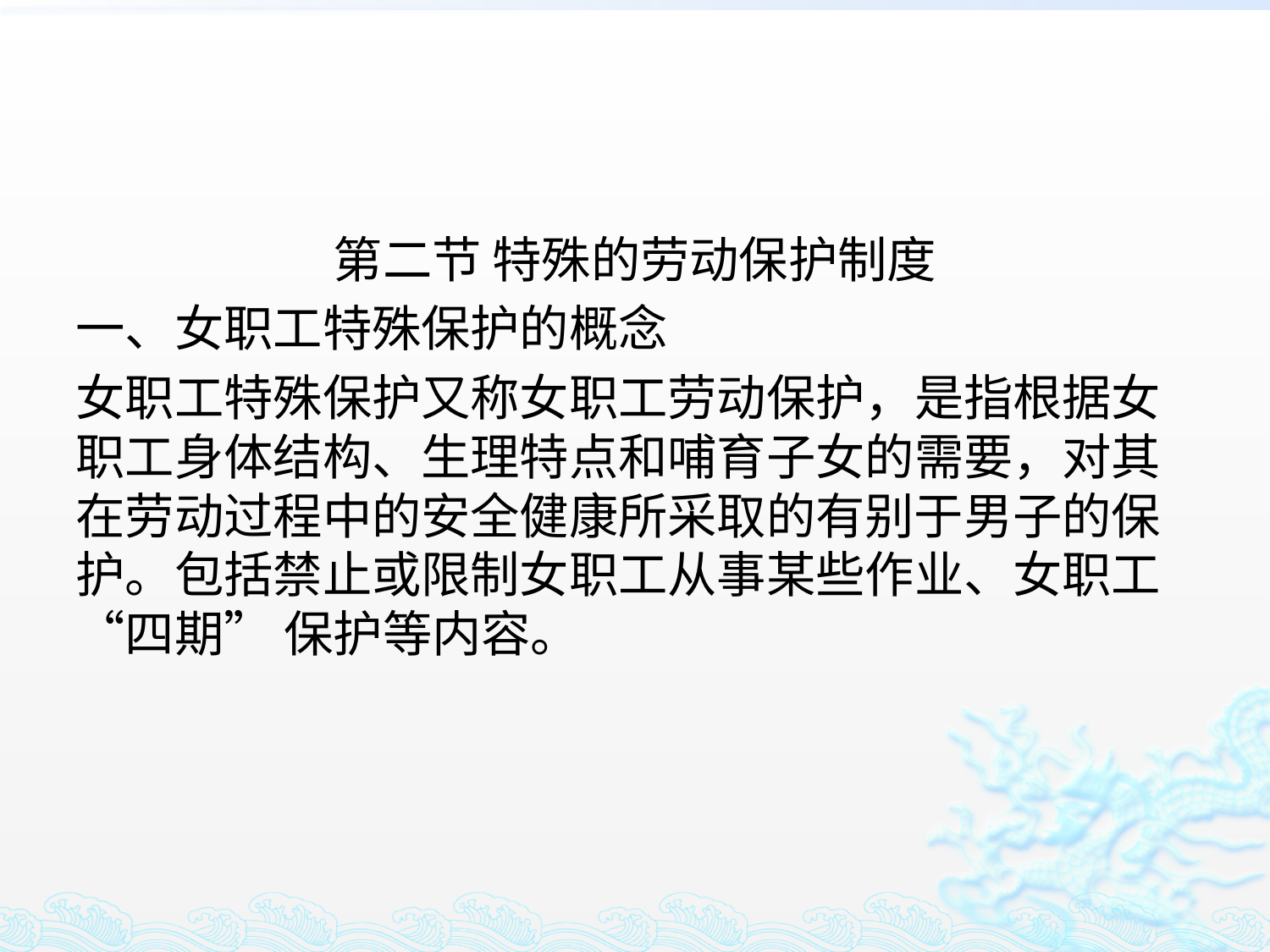

#
第二节 特殊的劳动保护制度
一、女职工特殊保护的概念
女职工特殊保护又称女职工劳动保护，是指根据女职工身体结构、生理特点和哺育子女的需要，对其在劳动过程中的安全健康所采取的有别于男子的保护。包括禁止或限制女职工从事某些作业、女职工“四期” 保护等内容。